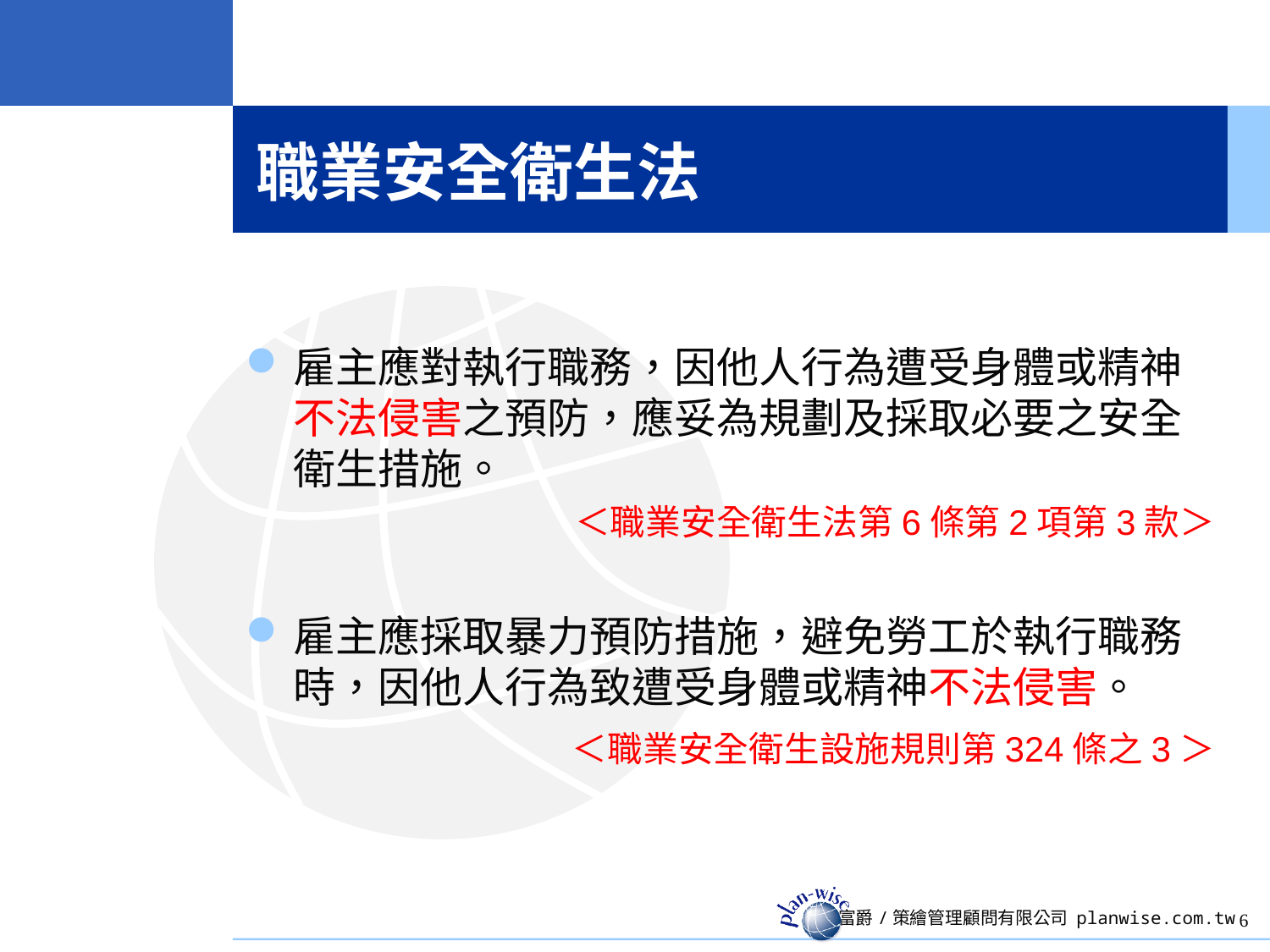

# 職業安全衛生法

雇主應對執行職務，因他人行為遭受身體或精神不法侵害之預防，應妥為規劃及採取必要之安全衛生措施。
＜職業安全衛生法第6條第2項第3款＞

雇主應採取暴力預防措施，避免勞工於執行職務時，因他人行為致遭受身體或精神不法侵害。
　＜職業安全衛生設施規則第324條之3＞

6